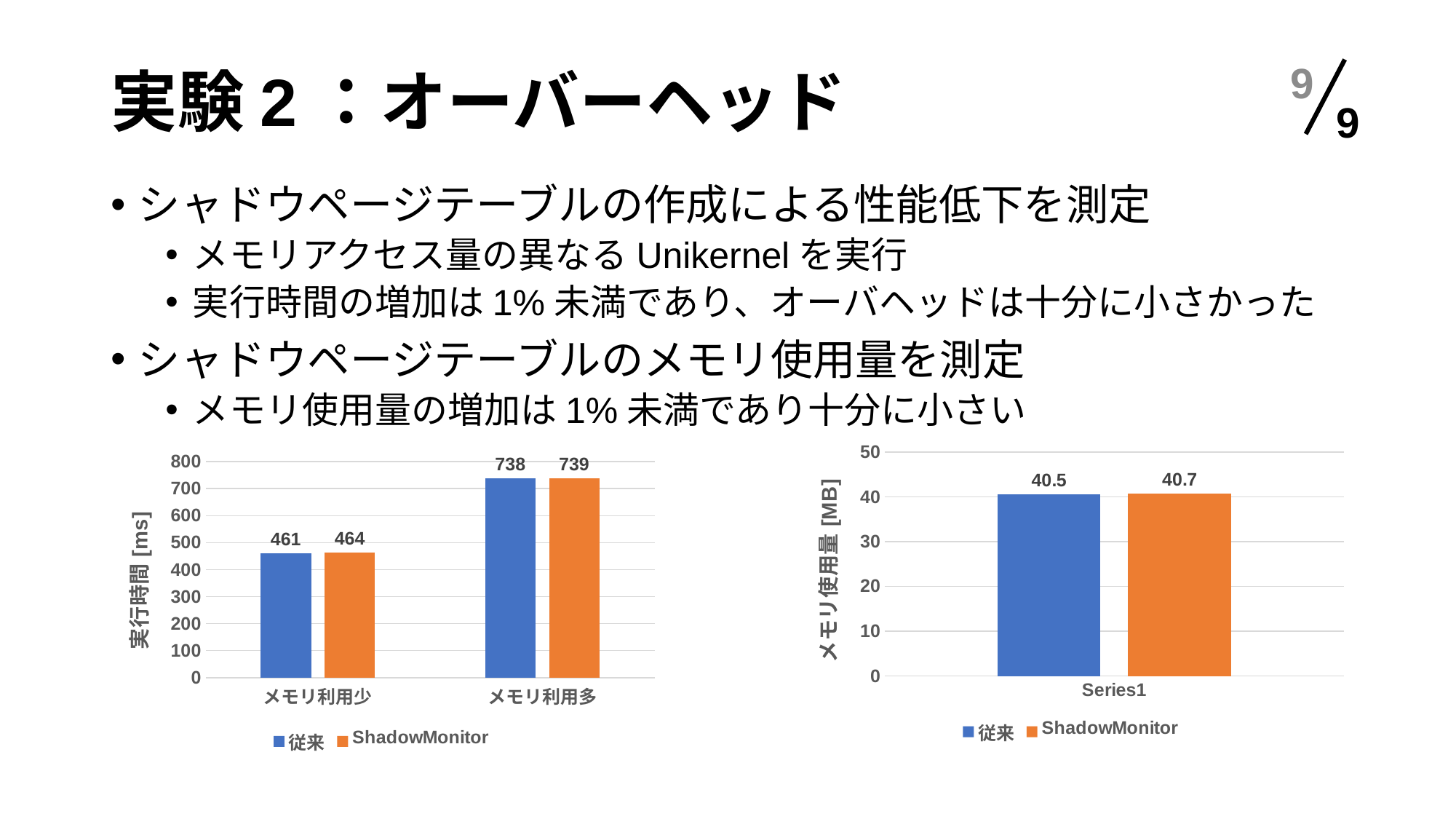

# 実験2：オーバーヘッド
9
シャドウページテーブルの作成による性能低下を測定
メモリアクセス量の異なるUnikernelを実行
実行時間の増加は1%未満であり、オーバヘッドは十分に小さかった
シャドウページテーブルのメモリ使用量を測定
メモリ使用量の増加は1%未満であり十分に小さい

### Chart

| Category | 従来 | ShadowMonitor |
|---|---|---|
|  | 40.47265625 | 40.66015625 |

### Chart

| Category | 従来 | ShadowMonitor |
|---|---|---|
| メモリ利用少 | 460.9 | 463.9000000000001 |
| メモリ利用多 | 738.4 | 739.0 |